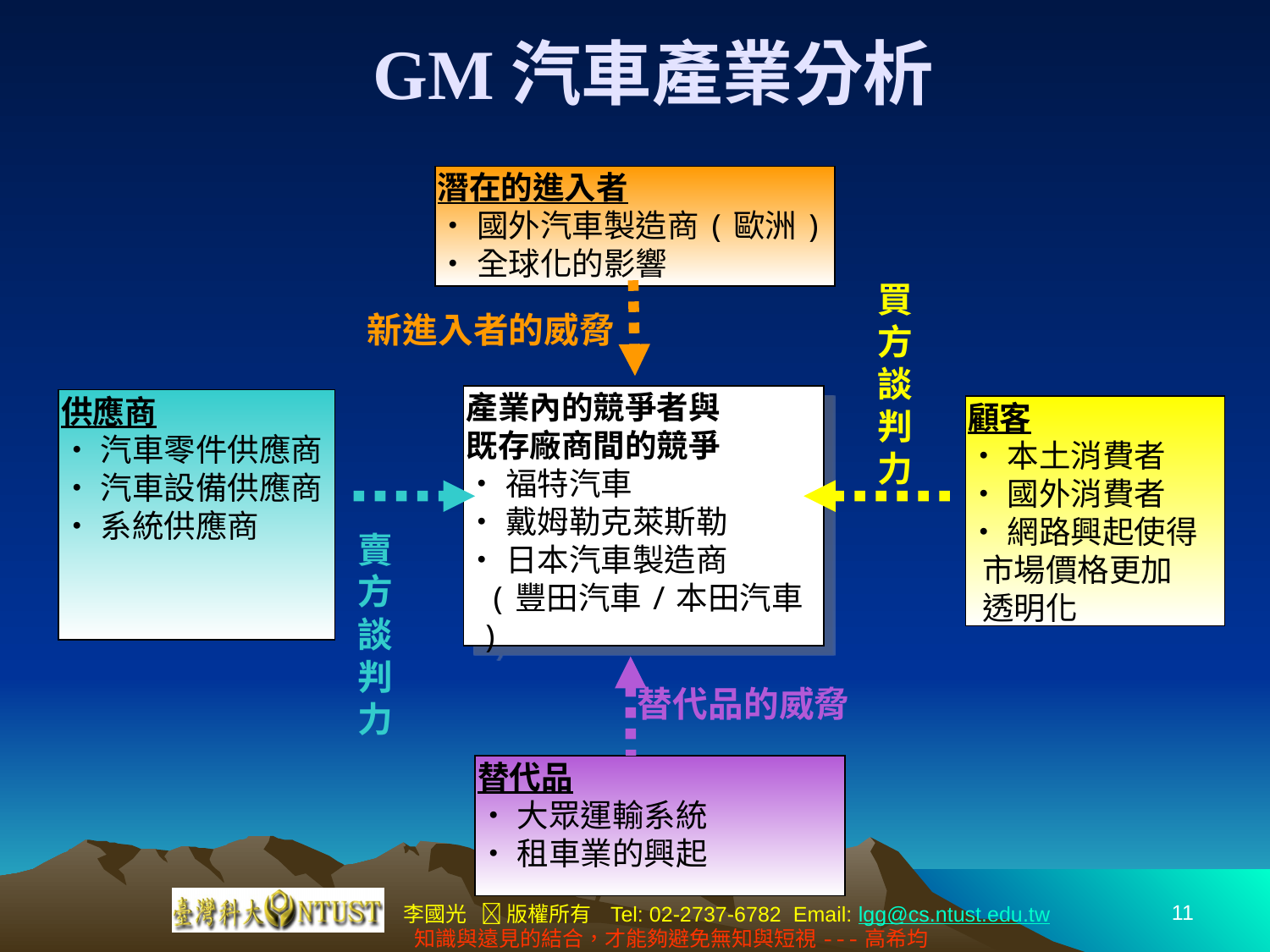

# GM汽車產業分析
潛在的進入者
‧國外汽車製造商(歐洲)
‧全球化的影響

買方談判力

新進入者的威脅
產業內的競爭者與
既存廠商間的競爭
‧福特汽車
‧戴姆勒克萊斯勒
‧日本汽車製造商
  (豐田汽車/本田汽車 )

供應商
‧汽車零件供應商
‧汽車設備供應商
‧系統供應商
顧客
‧本土消費者
‧國外消費者
‧網路興起使得
  市場價格更加
  透明化

賣方談判力

替代品的威脅
替代品
‧大眾運輸系統
‧租車業的興起
11